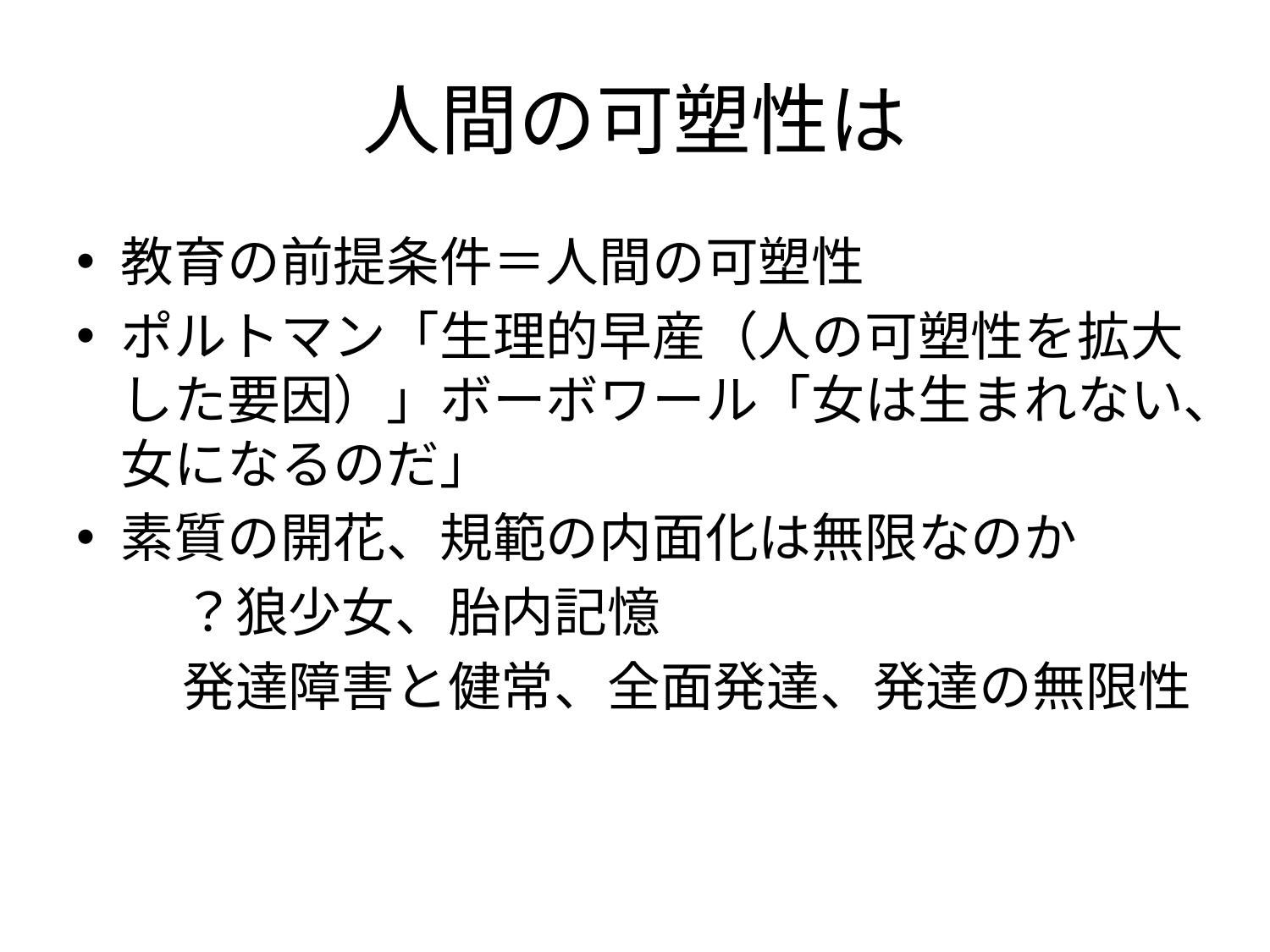

# 人間の可塑性は
教育の前提条件＝人間の可塑性
ポルトマン「生理的早産（人の可塑性を拡大した要因）」ボーボワール「女は生まれない、女になるのだ」
素質の開花、規範の内面化は無限なのか
　　？狼少女、胎内記憶
　　発達障害と健常、全面発達、発達の無限性